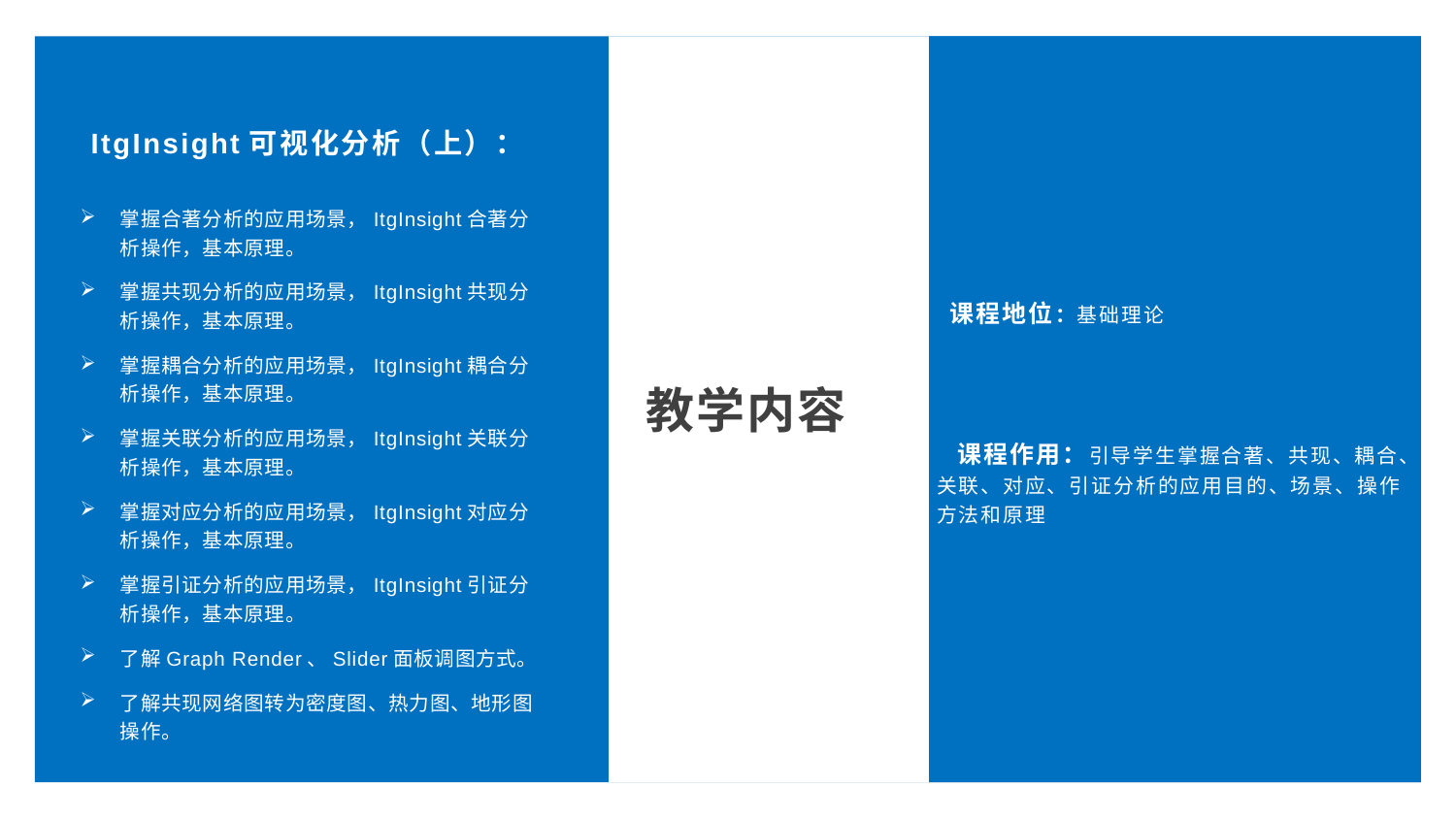

教学内容
 课程地位：基础理论

  课程作用：引导学生掌握合著、共现、耦合、关联、对应、引证分析的应用目的、场景、操作方法和原理
 ItgInsight可视化分析（上）：
掌握合著分析的应用场景，ItgInsight合著分析操作，基本原理。
掌握共现分析的应用场景，ItgInsight共现分析操作，基本原理。
掌握耦合分析的应用场景，ItgInsight耦合分析操作，基本原理。
掌握关联分析的应用场景，ItgInsight关联分析操作，基本原理。
掌握对应分析的应用场景，ItgInsight对应分析操作，基本原理。
掌握引证分析的应用场景，ItgInsight引证分析操作，基本原理。
了解Graph Render、Slider面板调图方式。
了解共现网络图转为密度图、热力图、地形图操作。